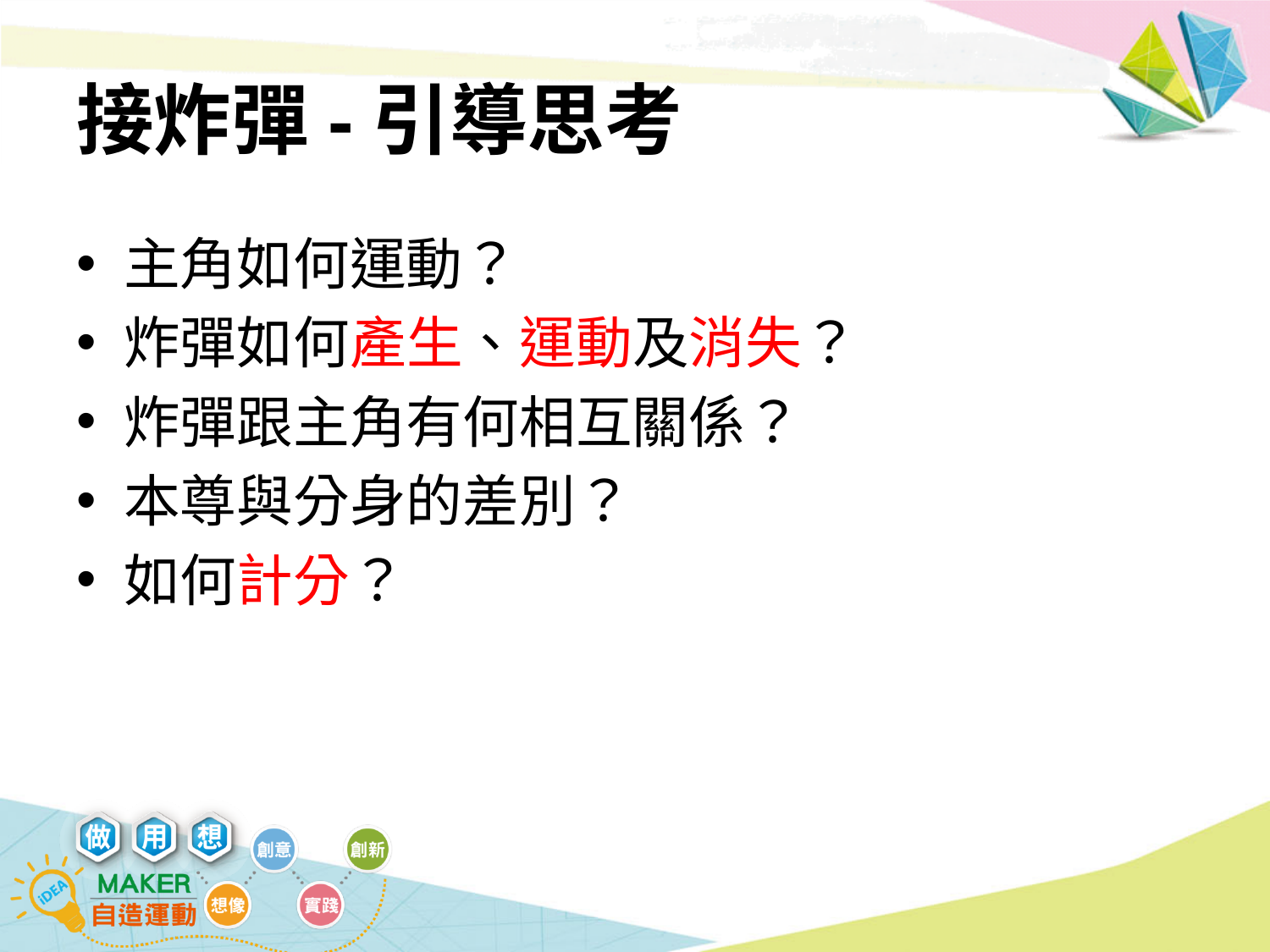

# 接炸彈-引導思考
主角如何運動？
炸彈如何產生、運動及消失？
炸彈跟主角有何相互關係？
本尊與分身的差別？
如何計分？